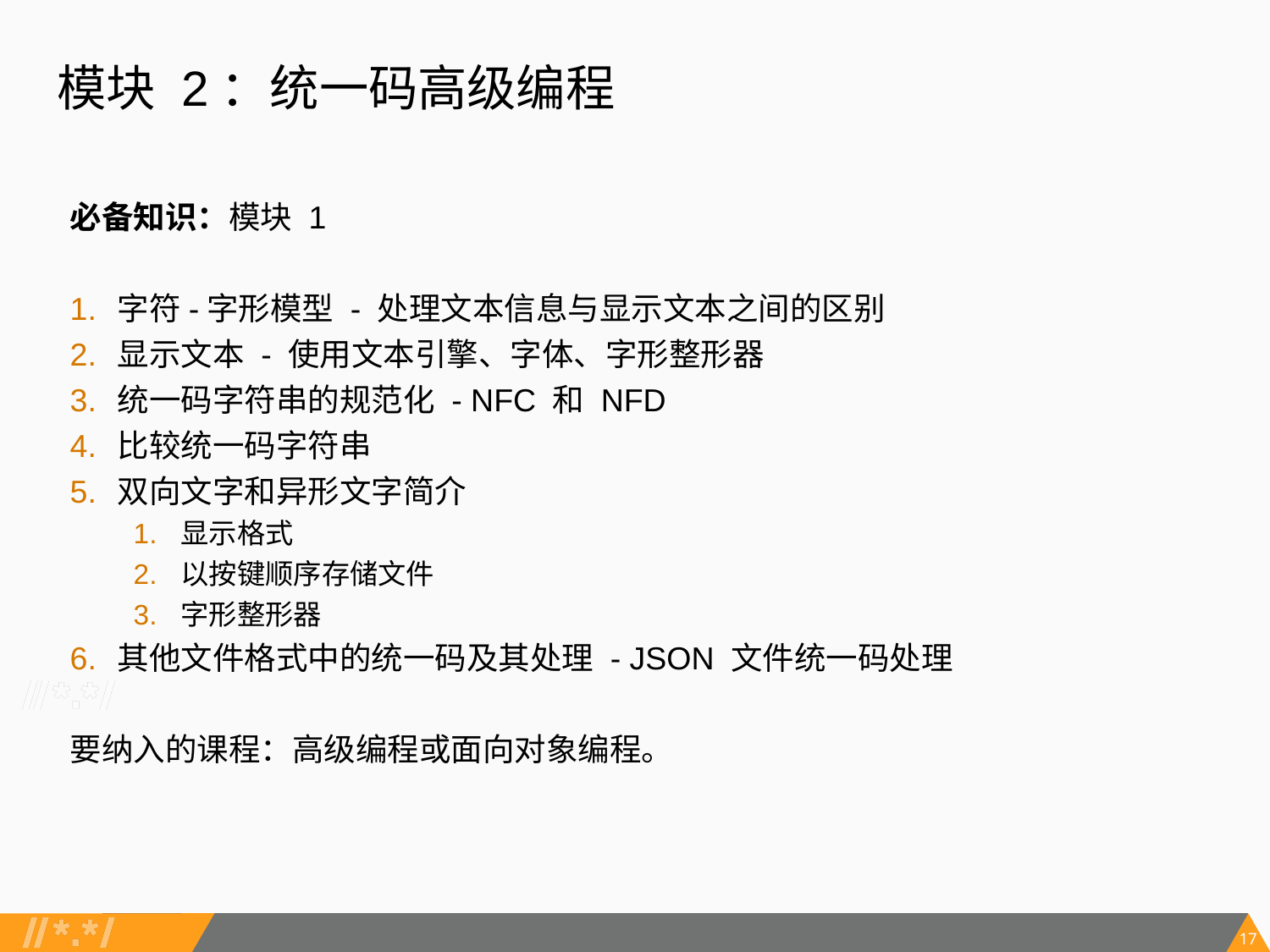

# 模块 2：统一码高级编程
必备知识：模块 1

字符-字形模型 - 处理文本信息与显示文本之间的区别
显示文本 - 使用文本引擎、字体、字形整形器
统一码字符串的规范化 - NFC 和 NFD
比较统一码字符串
双向文字和异形文字简介
显示格式
以按键顺序存储文件
字形整形器
其他文件格式中的统一码及其处理 - JSON 文件统一码处理

要纳入的课程：高级编程或面向对象编程。